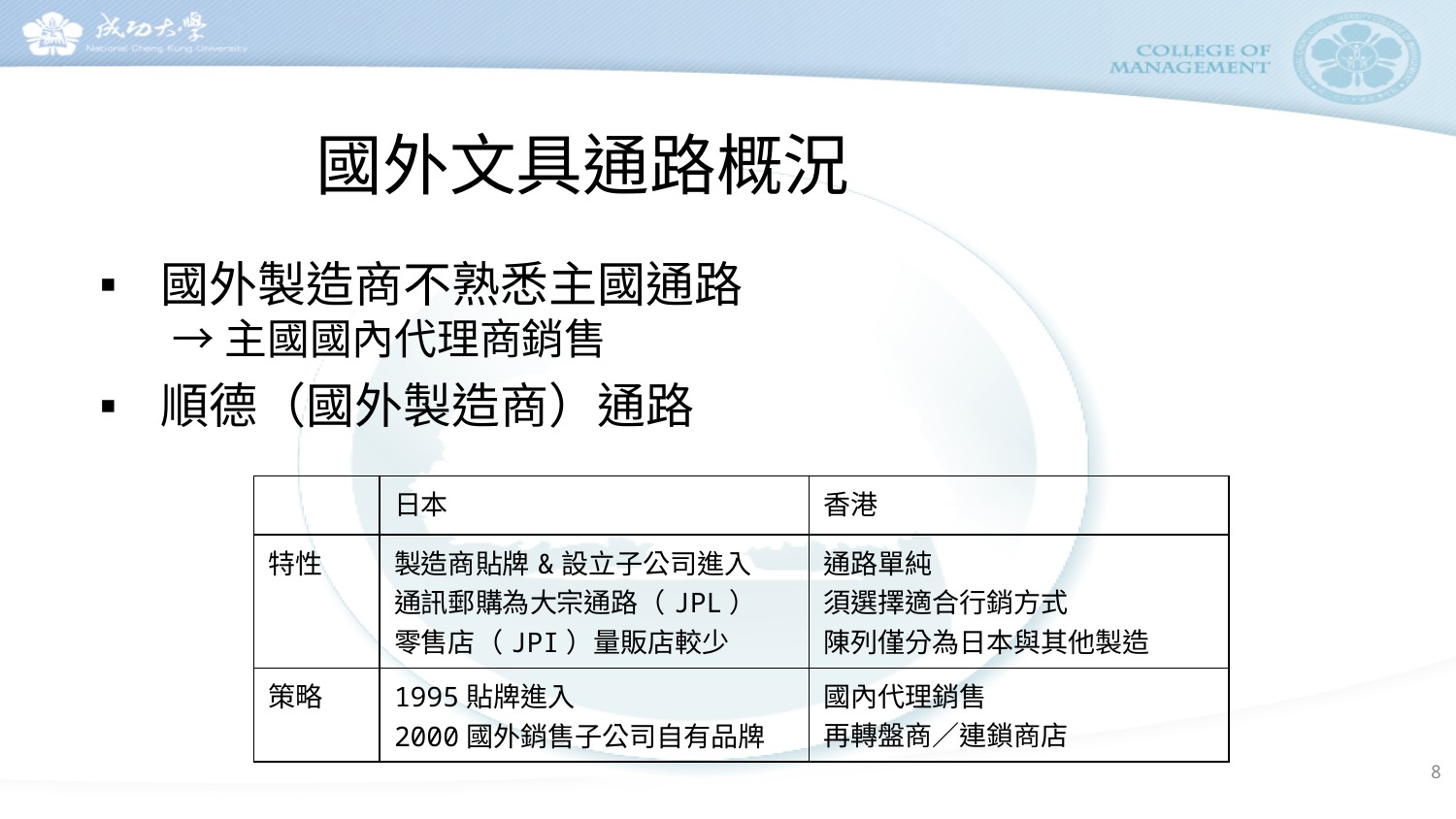

# 國外文具通路概況
國外製造商不熟悉主國通路
→主國國內代理商銷售
順德（國外製造商）通路
|  | 日本 | 香港 |
| --- | --- | --- |
| 特性 | 製造商貼牌&設立子公司進入 通訊郵購為大宗通路（JPL） 零售店（JPI）量販店較少 | 通路單純 須選擇適合行銷方式 陳列僅分為日本與其他製造 |
| 策略 | 1995貼牌進入 2000國外銷售子公司自有品牌 | 國內代理銷售 再轉盤商／連鎖商店 |
8